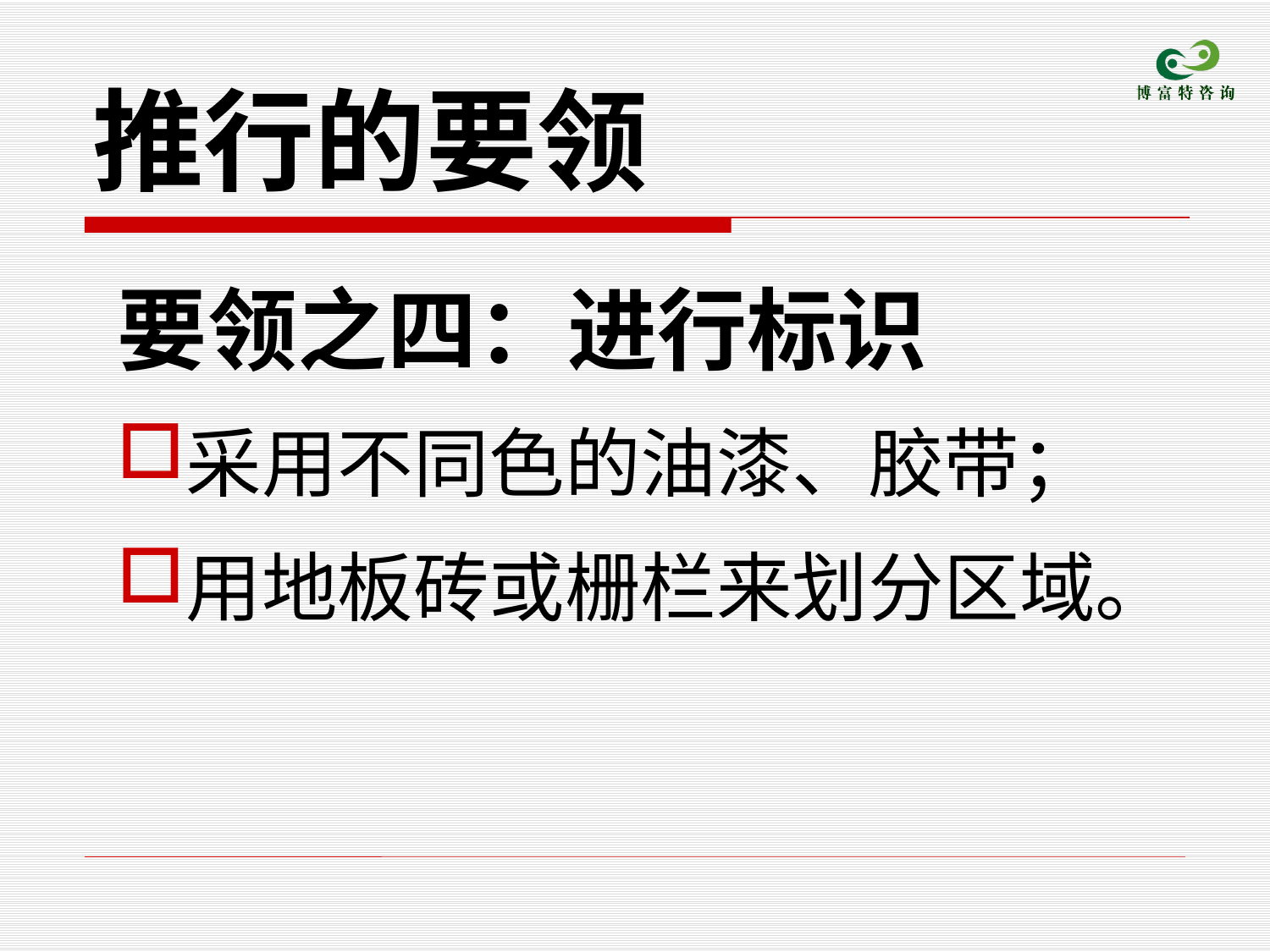

# 推行的要领
要领之四：进行标识
采用不同色的油漆、胶带；
用地板砖或栅栏来划分区域。
143